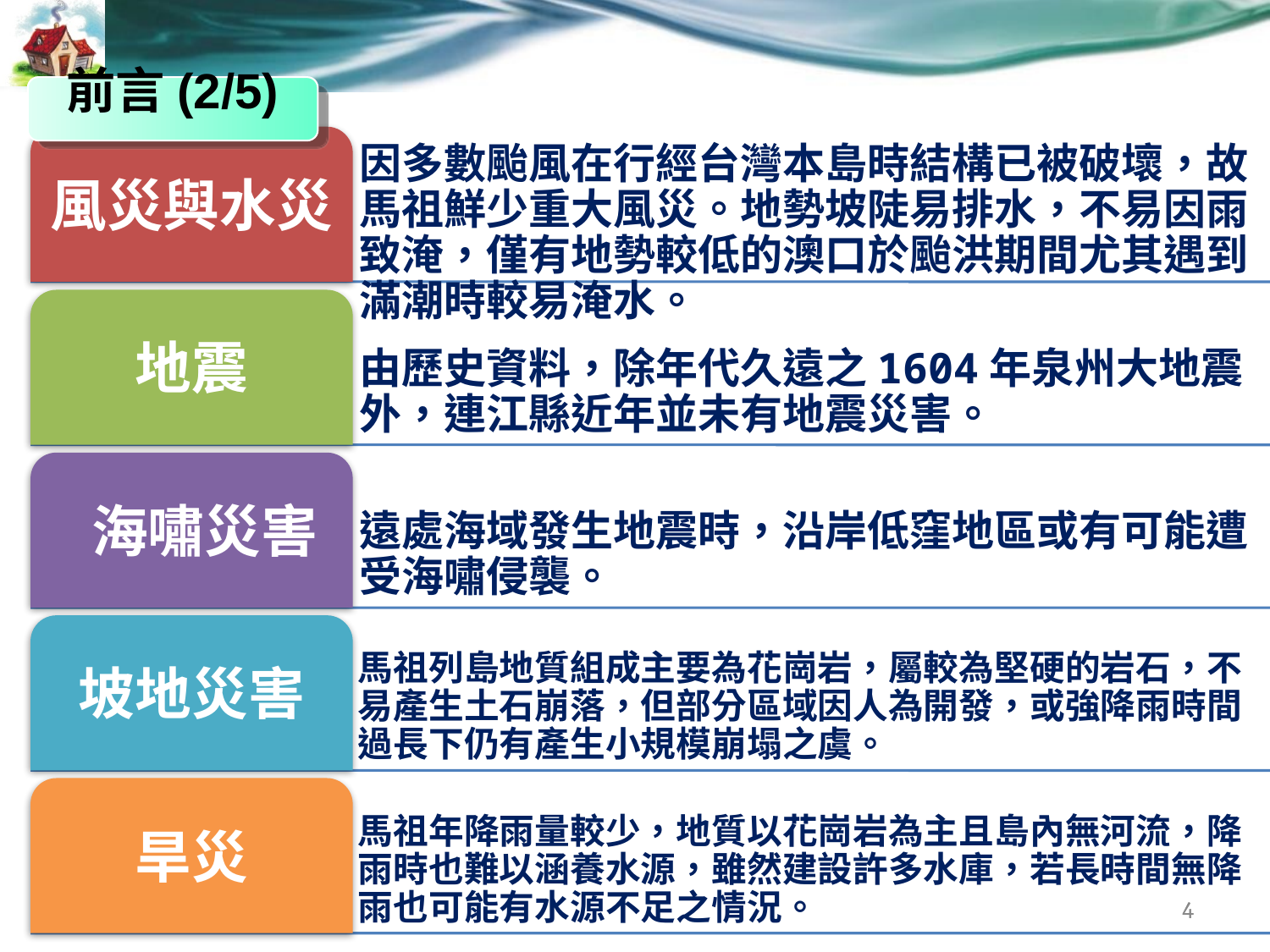

前言(2/5)

因多數颱風在行經台灣本島時結構已被破壞，故馬祖鮮少重大風災。地勢坡陡易排水，不易因雨致淹，僅有地勢較低的澳口於颱洪期間尤其遇到滿潮時較易淹水。
風災與水災
由歷史資料，除年代久遠之1604年泉州大地震外，連江縣近年並未有地震災害。
地震
遠處海域發生地震時，沿岸低窪地區或有可能遭受海嘯侵襲。
 海嘯災害
馬祖列島地質組成主要為花崗岩，屬較為堅硬的岩石，不易產生土石崩落，但部分區域因人為開發，或強降雨時間過長下仍有產生小規模崩塌之虞。
坡地災害
馬祖年降雨量較少，地質以花崗岩為主且島內無河流，降雨時也難以涵養水源，雖然建設許多水庫，若長時間無降雨也可能有水源不足之情況。
旱災
4
4